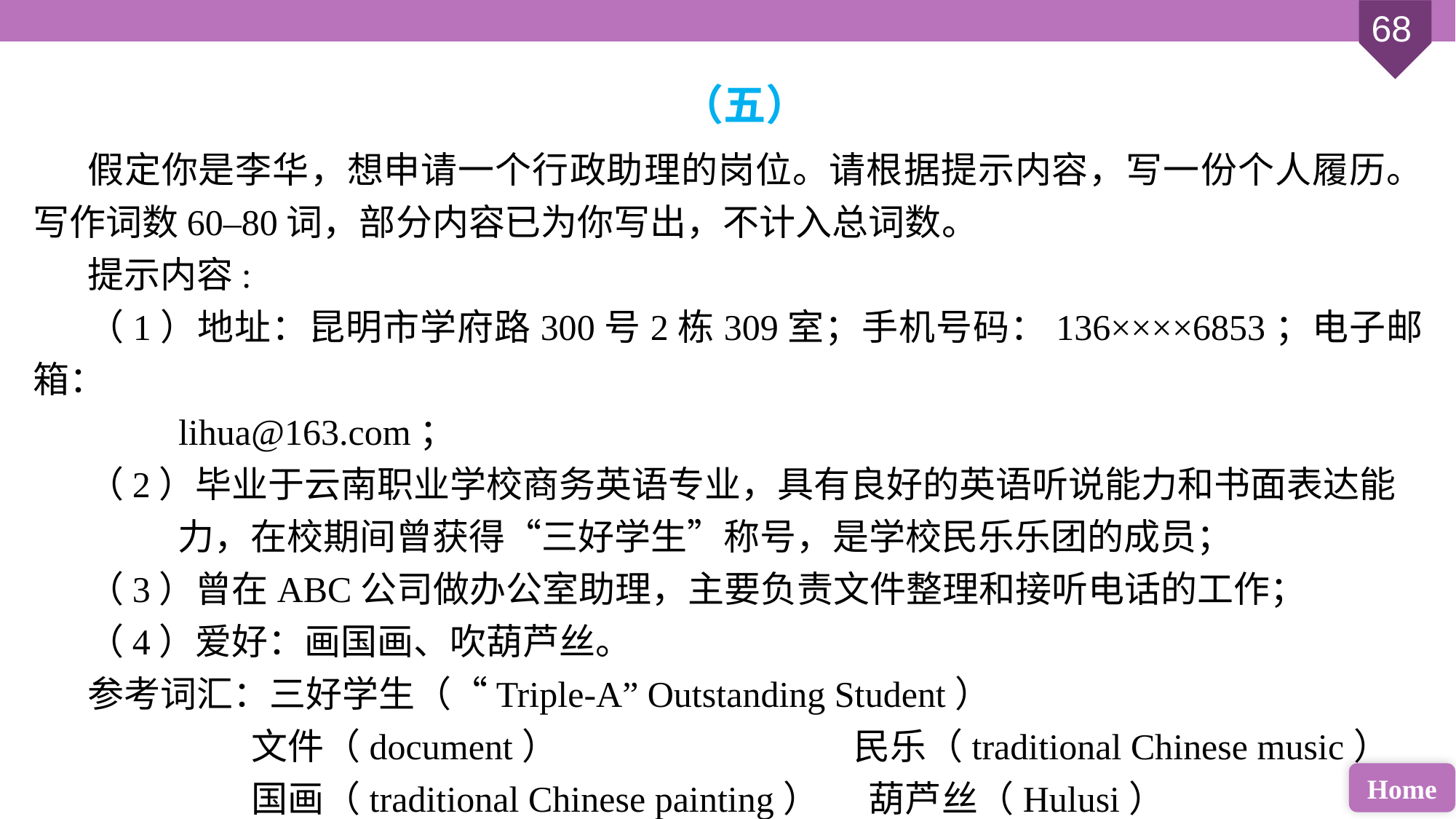

（五）
假定你是李华，想申请一个行政助理的岗位。请根据提示内容，写一份个人履历。写作词数60–80词，部分内容已为你写出，不计入总词数。
提示内容:
（1）地址：昆明市学府路300号2栋309室；手机号码：136××××6853；电子邮箱：
          lihua@163.com；
（2）毕业于云南职业学校商务英语专业，具有良好的英语听说能力和书面表达能
          力，在校期间曾获得“三好学生”称号，是学校民乐乐团的成员；
（3）曾在ABC公司做办公室助理，主要负责文件整理和接听电话的工作；
（4）爱好：画国画、吹葫芦丝。
参考词汇：三好学生（“Triple-A” Outstanding Student）
                   文件（document） 		 	       民乐（traditional Chinese music）
                   国画（traditional Chinese painting）      葫芦丝（Hulusi）